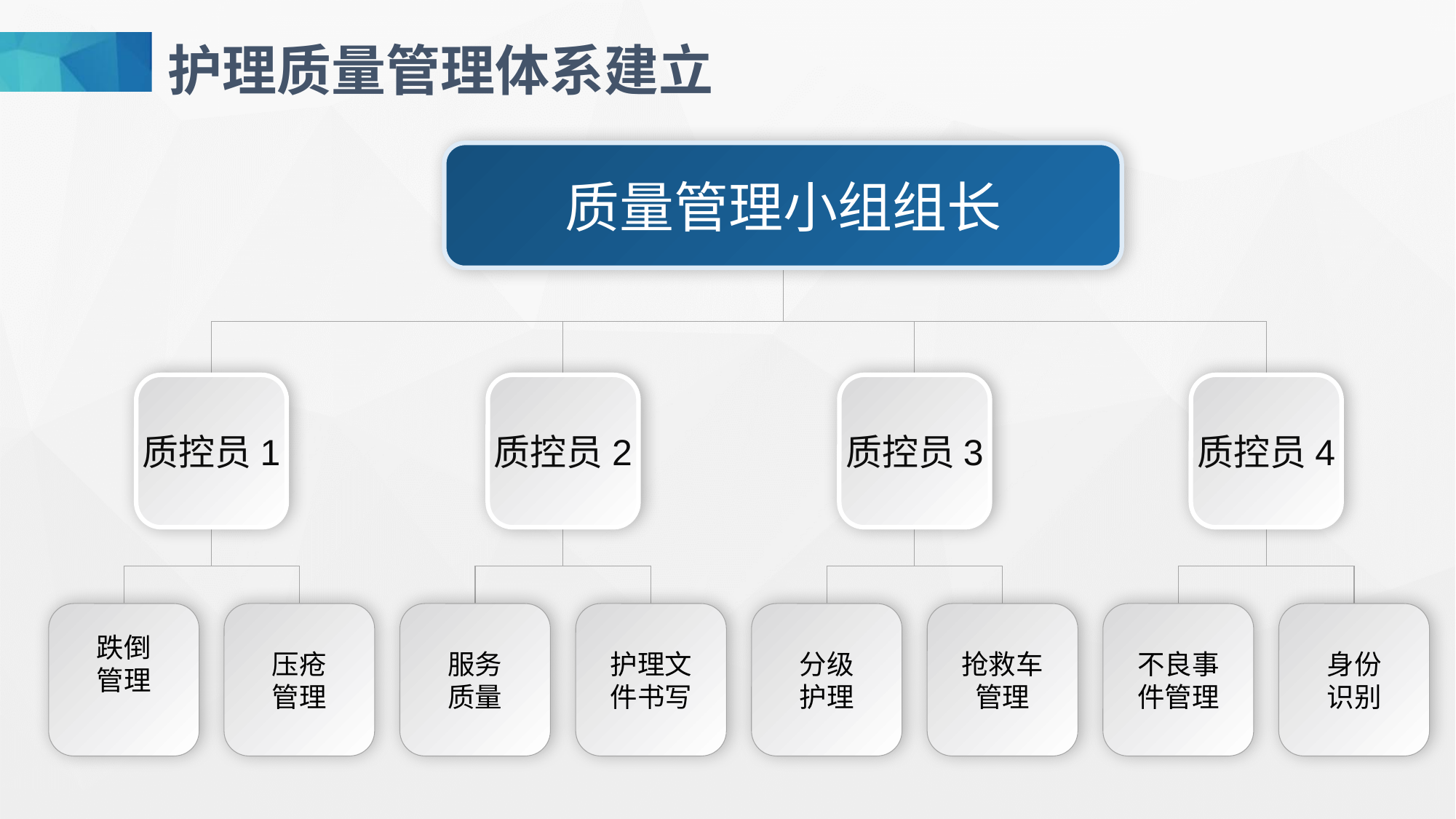

护理质量管理体系建立
质量管理小组组长
质控员1
质控员2
质控员3
质控员4
跌倒
管理

压疮
管理
服务
质量
护理文
件书写
分级
护理
抢救车
管理
不良事
件管理
身份
识别